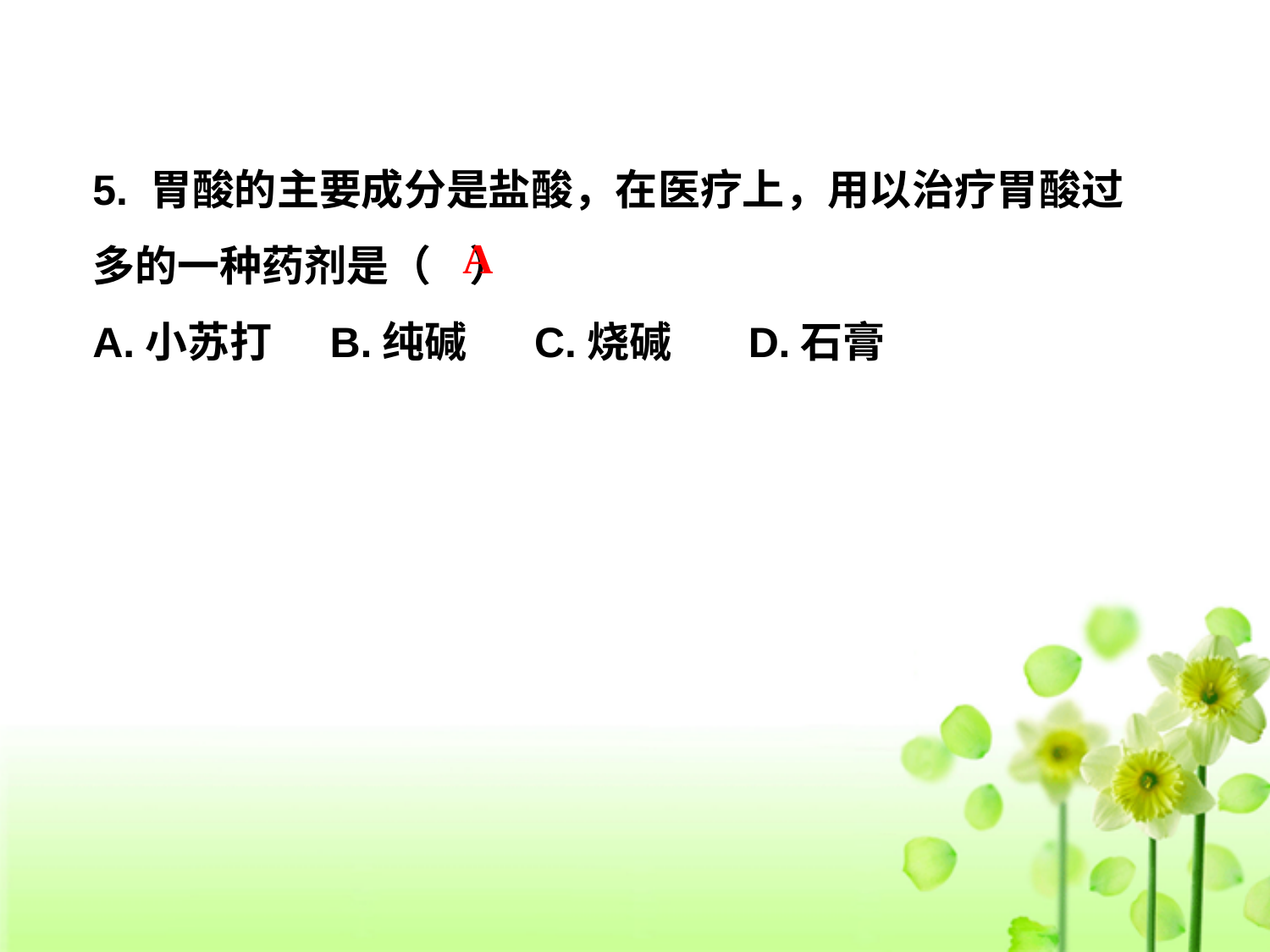

5. 胃酸的主要成分是盐酸，在医疗上，用以治疗胃酸过多的一种药剂是（    ）
A.小苏打     B.纯碱      C.烧碱       D.石膏
A